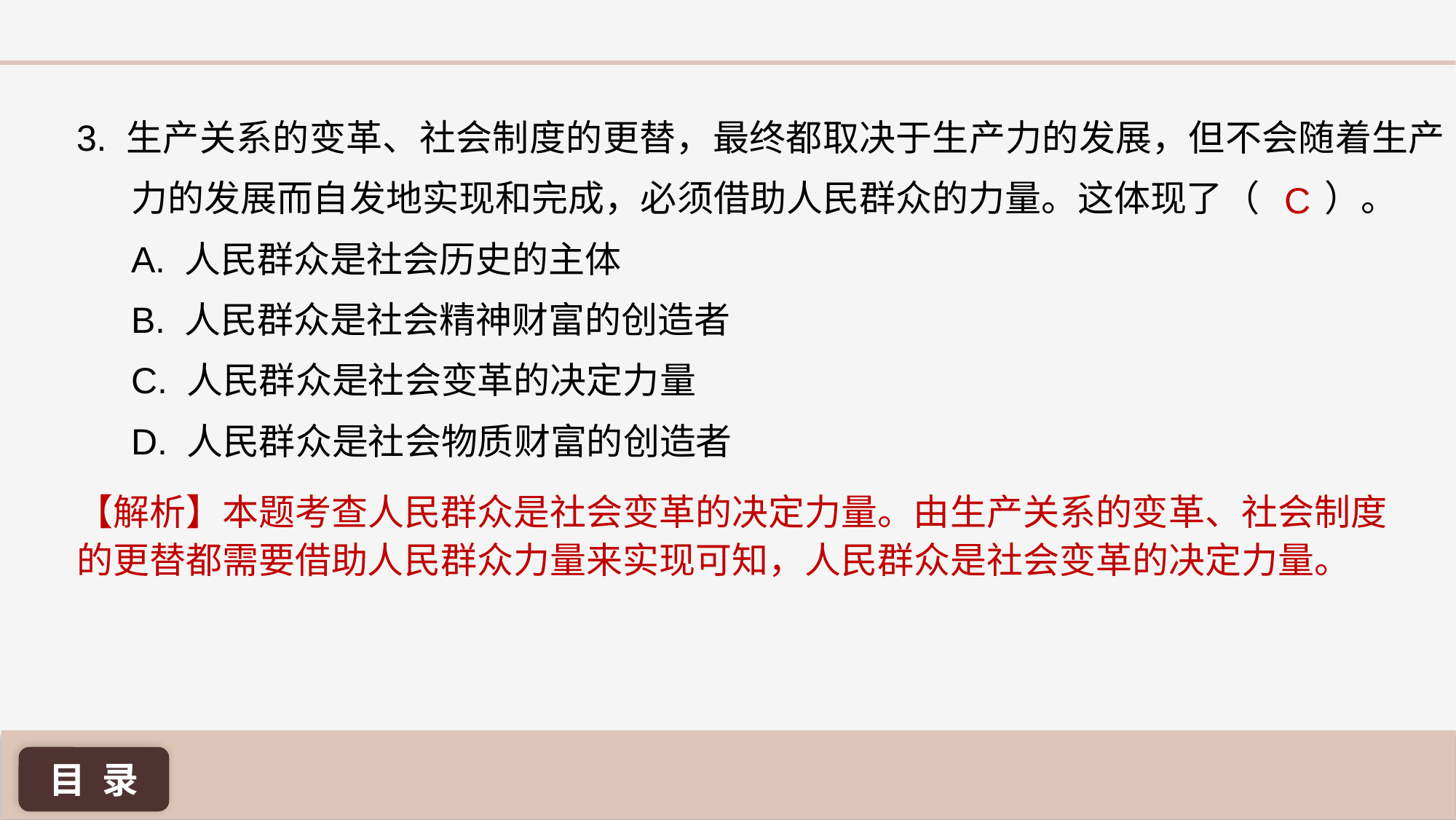

3. 生产关系的变革、社会制度的更替，最终都取决于生产力的发展，但不会随着生产力的发展而自发地实现和完成，必须借助人民群众的力量。这体现了（        ）。
A. 人民群众是社会历史的主体
B. 人民群众是社会精神财富的创造者
C. 人民群众是社会变革的决定力量
D. 人民群众是社会物质财富的创造者
C
【解析】本题考查人民群众是社会变革的决定力量。由生产关系的变革、社会制度的更替都需要借助人民群众力量来实现可知，人民群众是社会变革的决定力量。